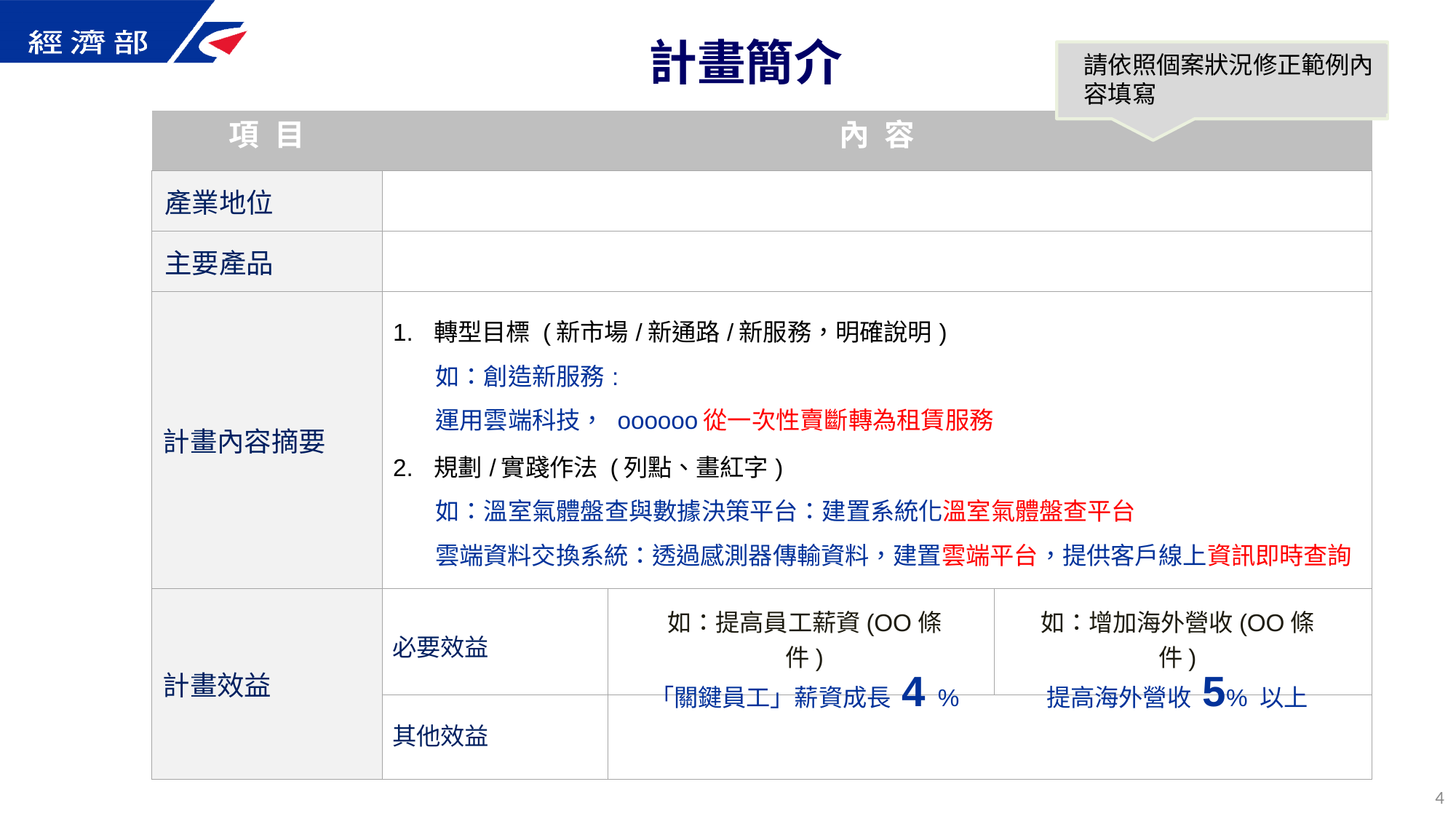

# 計畫簡介

請依照個案狀況修正範例內容填寫
| 項目 | 內容 |  |  |
| --- | --- | --- | --- |
| 產業地位 |  |  |  |
| 主要產品 |  |  |  |
| 計畫內容摘要 | 轉型目標 (新市場/新通路/新服務，明確說明) 如：創造新服務: 運用雲端科技， oooooo從一次性賣斷轉為租賃服務 規劃/實踐作法 (列點、畫紅字) 如：溫室氣體盤查與數據決策平台：建置系統化溫室氣體盤查平台 雲端資料交換系統：透過感測器傳輸資料，建置雲端平台，提供客戶線上資訊即時查詢 |  |  |
| 計畫效益 | 必要效益 | 提高員工薪資(OO條件): 「關鍵員工」薪資成長4% |  |
|  | 其他效益 |  |  |
如：提高員工薪資(OO條件)
「關鍵員工」薪資成長 4 %
如：增加海外營收(OO條件)
提高海外營收 5% 以上
4